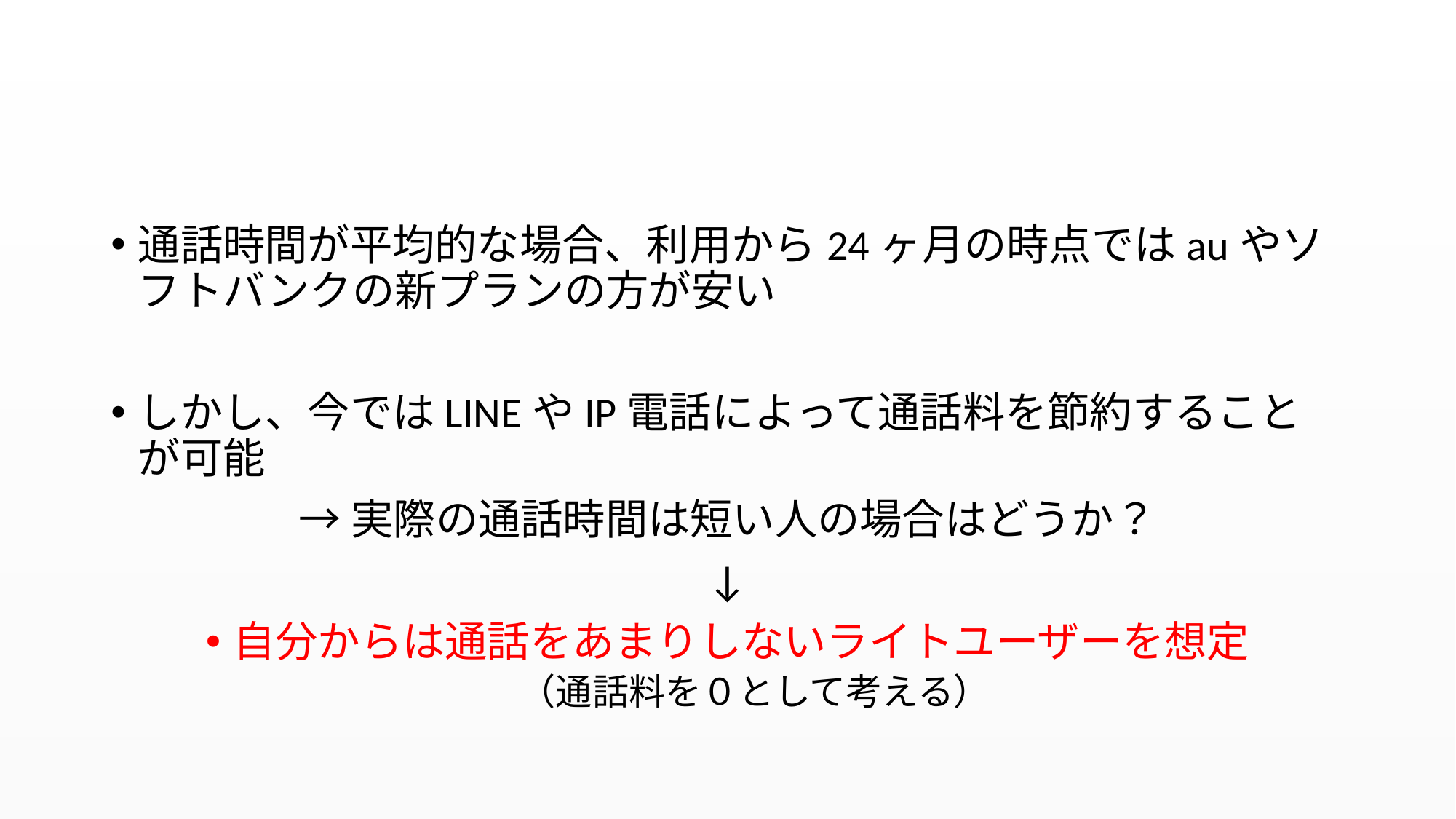

#
通話時間が平均的な場合、利用から24ヶ月の時点ではauやソフトバンクの新プランの方が安い

しかし、今ではLINEやIP電話によって通話料を節約することが可能
→実際の通話時間は短い人の場合はどうか？
↓
自分からは通話をあまりしないライトユーザーを想定
（通話料を０として考える）